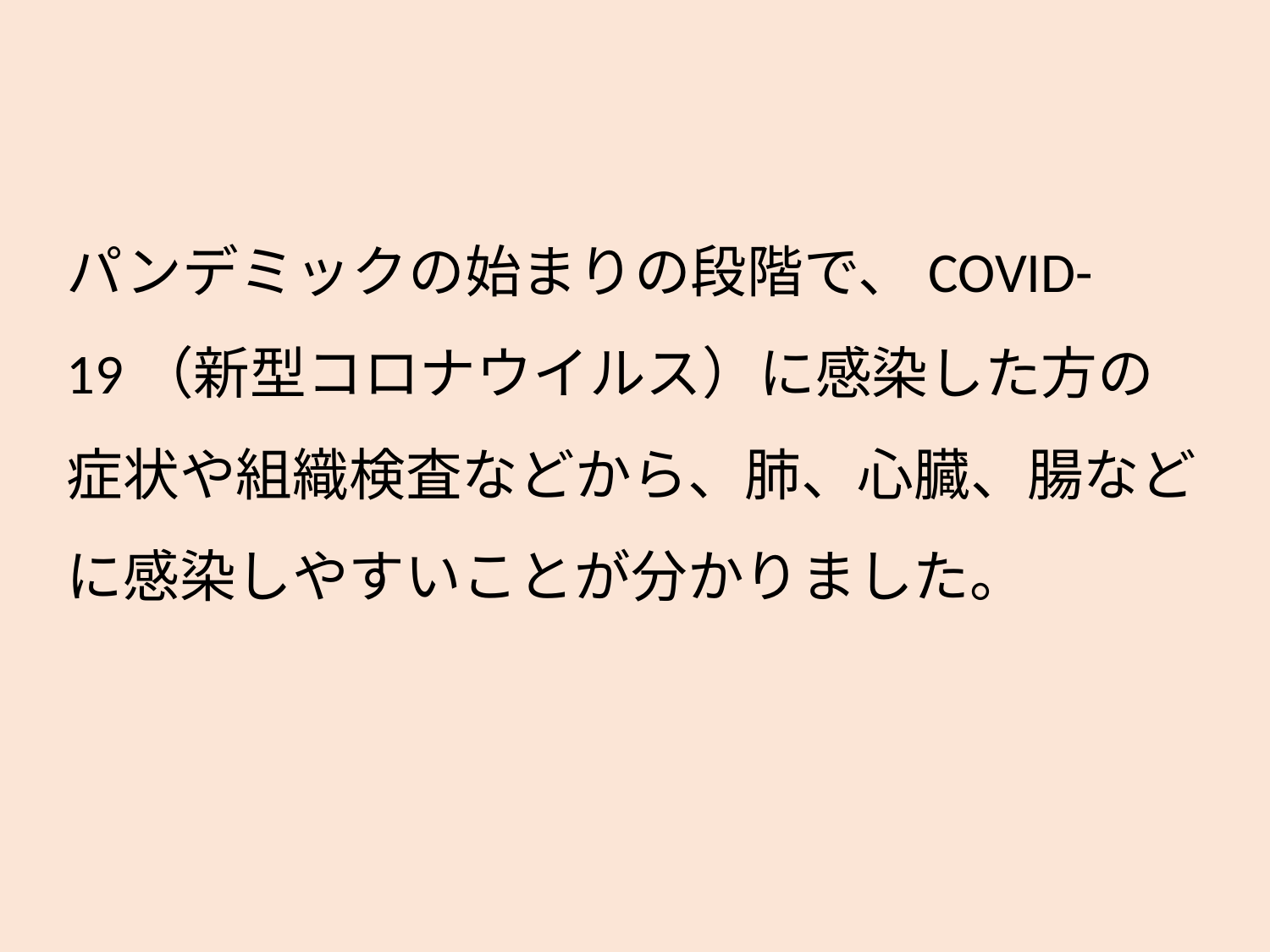

パンデミックの始まりの段階で、COVID-19（新型コロナウイルス）に感染した方の症状や組織検査などから、肺、心臓、腸などに感染しやすいことが分かりました。